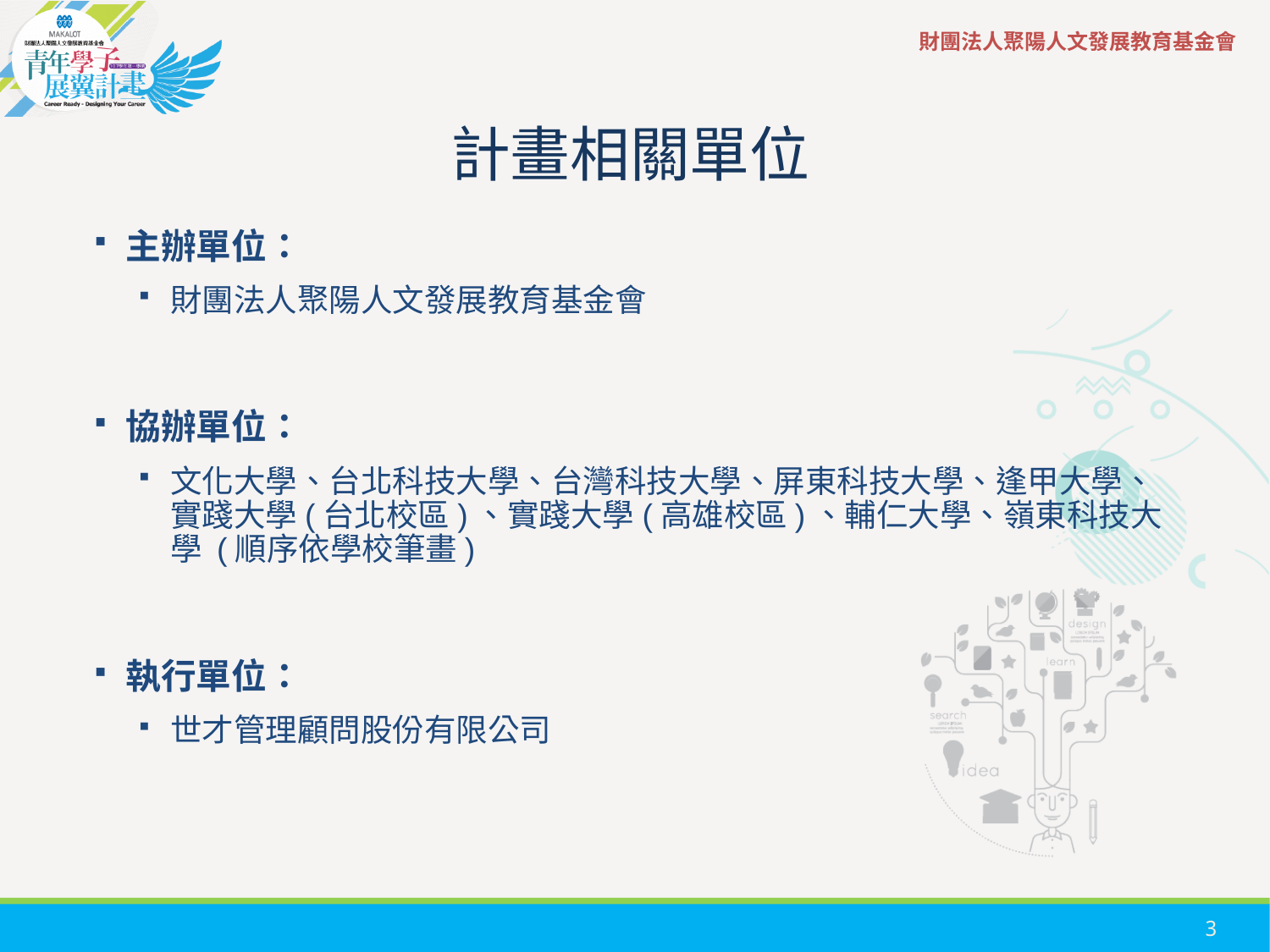

# 計畫相關單位
主辦單位：
財團法人聚陽人文發展教育基金會

協辦單位：
文化大學、台北科技大學、台灣科技大學、屏東科技大學、逢甲大學、實踐大學(台北校區)、實踐大學(高雄校區)、輔仁大學、嶺東科技大學 (順序依學校筆畫)

執行單位：
世才管理顧問股份有限公司